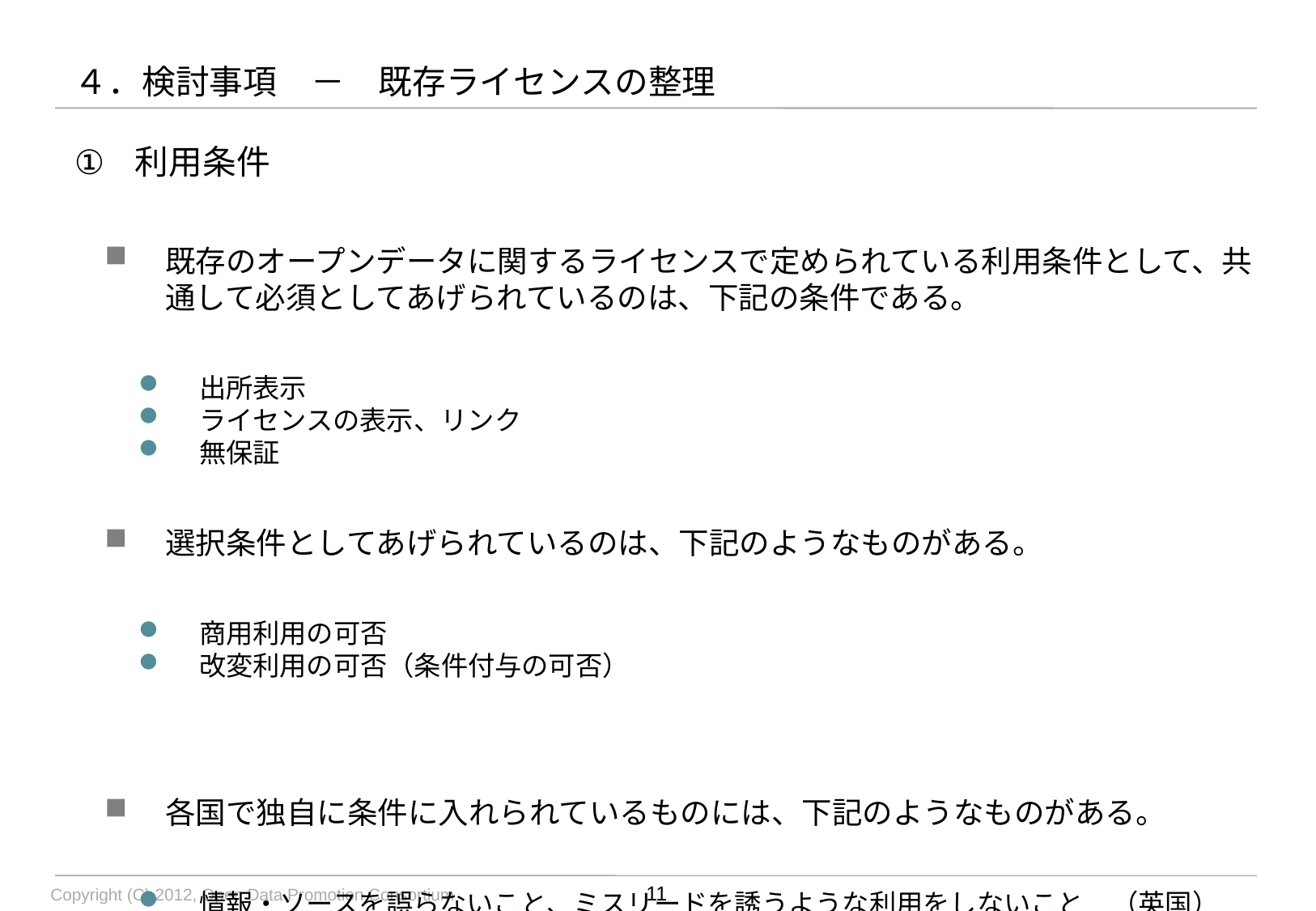

# ４．検討事項　－　既存ライセンスの整理

利用条件

既存のオープンデータに関するライセンスで定められている利用条件として、共通して必須としてあげられているのは、下記の条件である。

出所表示
ライセンスの表示、リンク
無保証

選択条件としてあげられているのは、下記のようなものがある。

商用利用の可否
改変利用の可否（条件付与の可否）

各国で独自に条件に入れられているものには、下記のようなものがある。

情報・ソースを誤らないこと、ミスリードを誘うような利用をしないこと　（英国）
DRMをかけないバージョンの配布をしなくてはならない。（ODbL）
パブリックドメインとする。（PDDL）
11
Copyright (C) 2012, Open Data Promotion Consortium